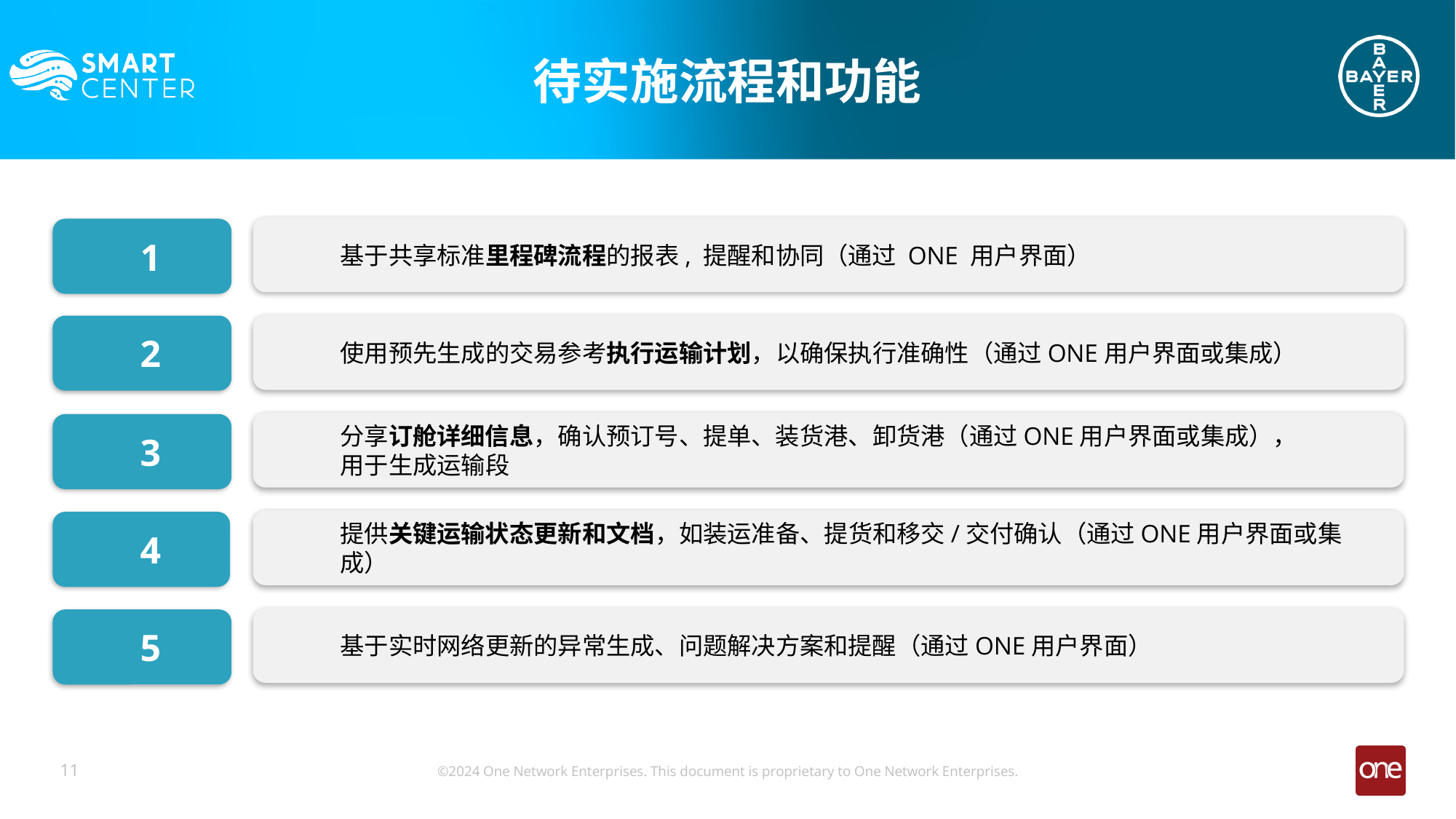

待实施流程和功能
基于共享标准里程碑流程的报表, 提醒和协同（通过 ONE 用户界面）
1
使用预先生成的交易参考执行运输计划，以确保执行准确性（通过ONE用户界面或集成）
2
分享订舱详细信息，确认预订号、提单、装货港、卸货港（通过ONE用户界面或集成），
用于生成运输段
3
提供关键运输状态更新和文档，如装运准备、提货和移交/交付确认（通过ONE用户界面或集成）
4
基于实时网络更新的异常生成、问题解决方案和提醒（通过ONE用户界面）
5